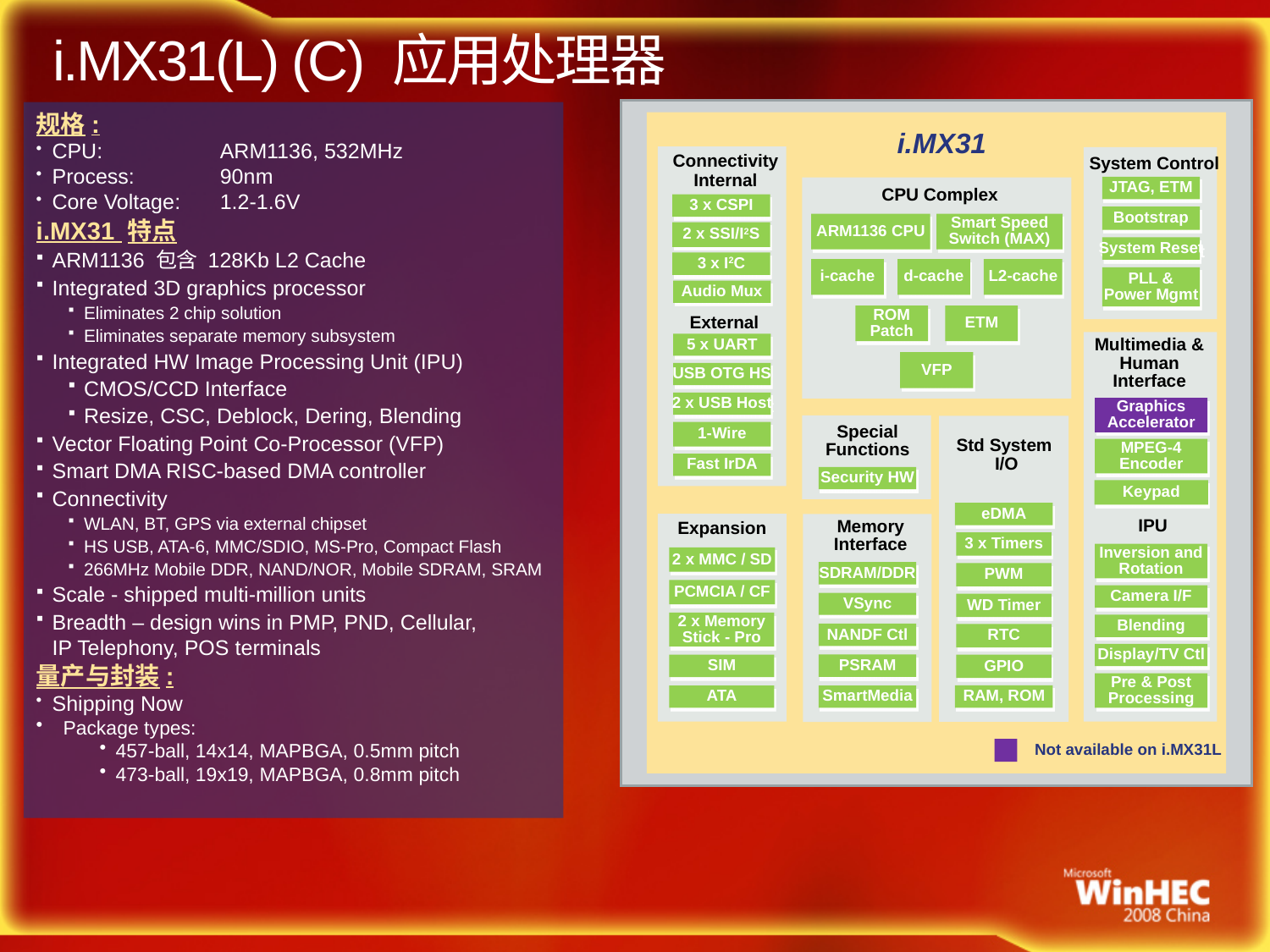

# i.MX31(L) (C) 应用处理器

规格:
CPU:	ARM1136, 532MHz
Process:	90nm
Core Voltage:	1.2-1.6V
i.MX31 特点
ARM1136 包含 128Kb L2 Cache
Integrated 3D graphics processor
Eliminates 2 chip solution
Eliminates separate memory subsystem
Integrated HW Image Processing Unit (IPU)
CMOS/CCD Interface
Resize, CSC, Deblock, Dering, Blending
Vector Floating Point Co-Processor (VFP)
Smart DMA RISC-based DMA controller
Connectivity
WLAN, BT, GPS via external chipset
HS USB, ATA-6, MMC/SDIO, MS-Pro, Compact Flash
266MHz Mobile DDR, NAND/NOR, Mobile SDRAM, SRAM
Scale - shipped multi-million units
Breadth – design wins in PMP, PND, Cellular,
IP Telephony, POS terminals
量产与封装:
Shipping Now
  Package types:
457-ball, 14x14, MAPBGA, 0.5mm pitch
473-ball, 19x19, MAPBGA, 0.8mm pitch

i.MX31

Connectivity

System Control
Internal
JTAG, ETM

CPU Complex
3 x CSPI
Bootstrap
ARM1136 CPU
Smart Speed
Switch (MAX)
2 x SSI/I2S
System Reset
3 x I2C
i-cache
d-cache
L2-cache
PLL &
Power Mgmt
Audio Mux
ROM
Patch
ETM
External
Multimedia &
Human Interface

5 x UART
VFP
USB OTG HS
2 x USB Host
Graphics
Accelerator

Special Functions
1-Wire
Std System
I/O
MPEG-4
Encoder
Fast IrDA
Security HW
Keypad
eDMA
IPU
Memory
Interface

Expansion
3 x Timers
Inversion and
Rotation
2 x MMC / SD
SDRAM/DDR
PWM
PCMCIA / CF
Camera I/F
VSync
WD Timer
2 x Memory
Stick - Pro
Blending
NANDF Ctl
RTC
Display/TV Ctl
PSRAM
SIM
GPIO
Pre & Post
Processing
RAM, ROM
ATA
SmartMedia
Not available on i.MX31L